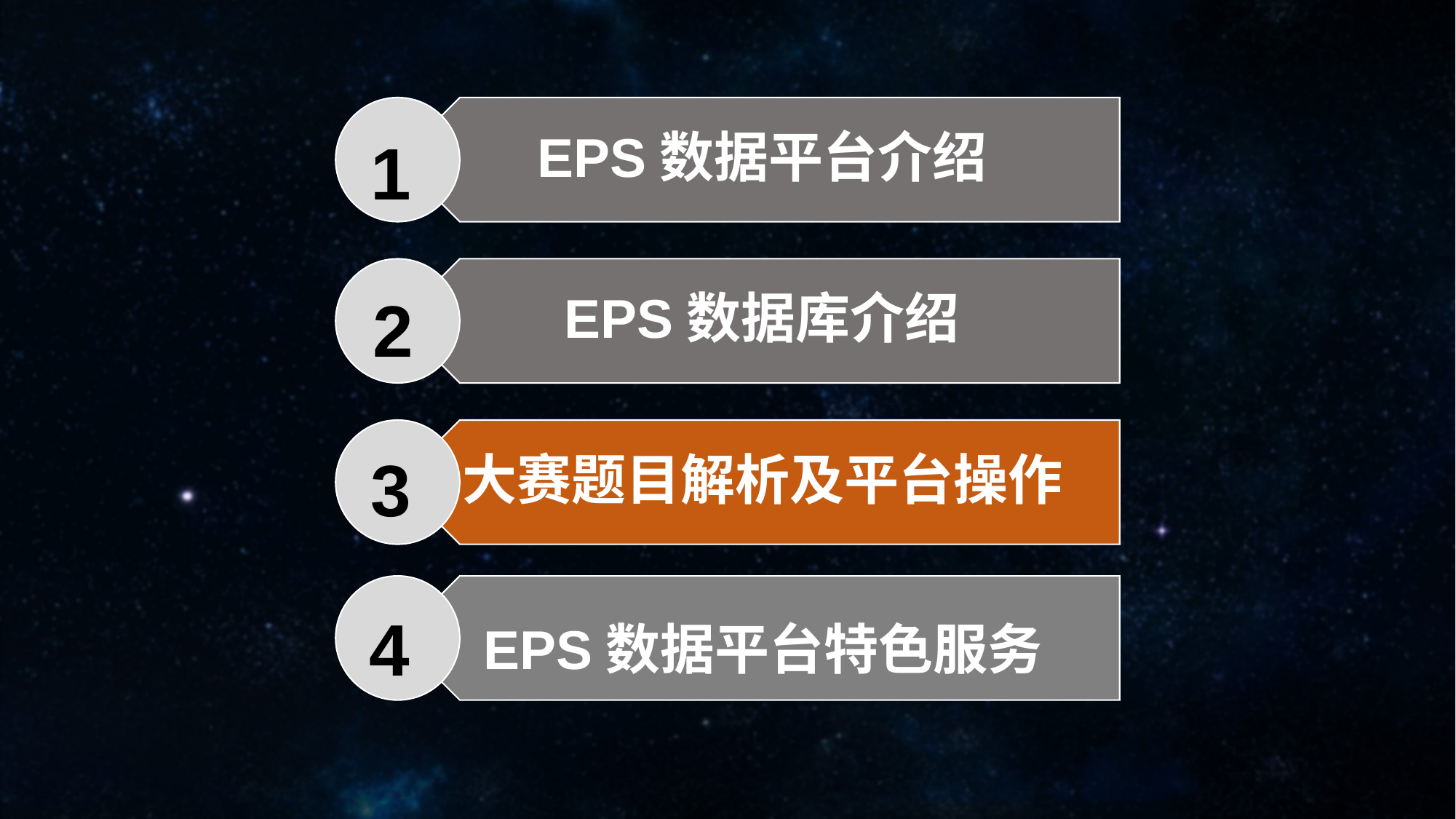

1
EPS数据平台介绍
EPS数据库介绍
大赛题目解析及平台操作
2
3
4

EPS数据平台特色服务